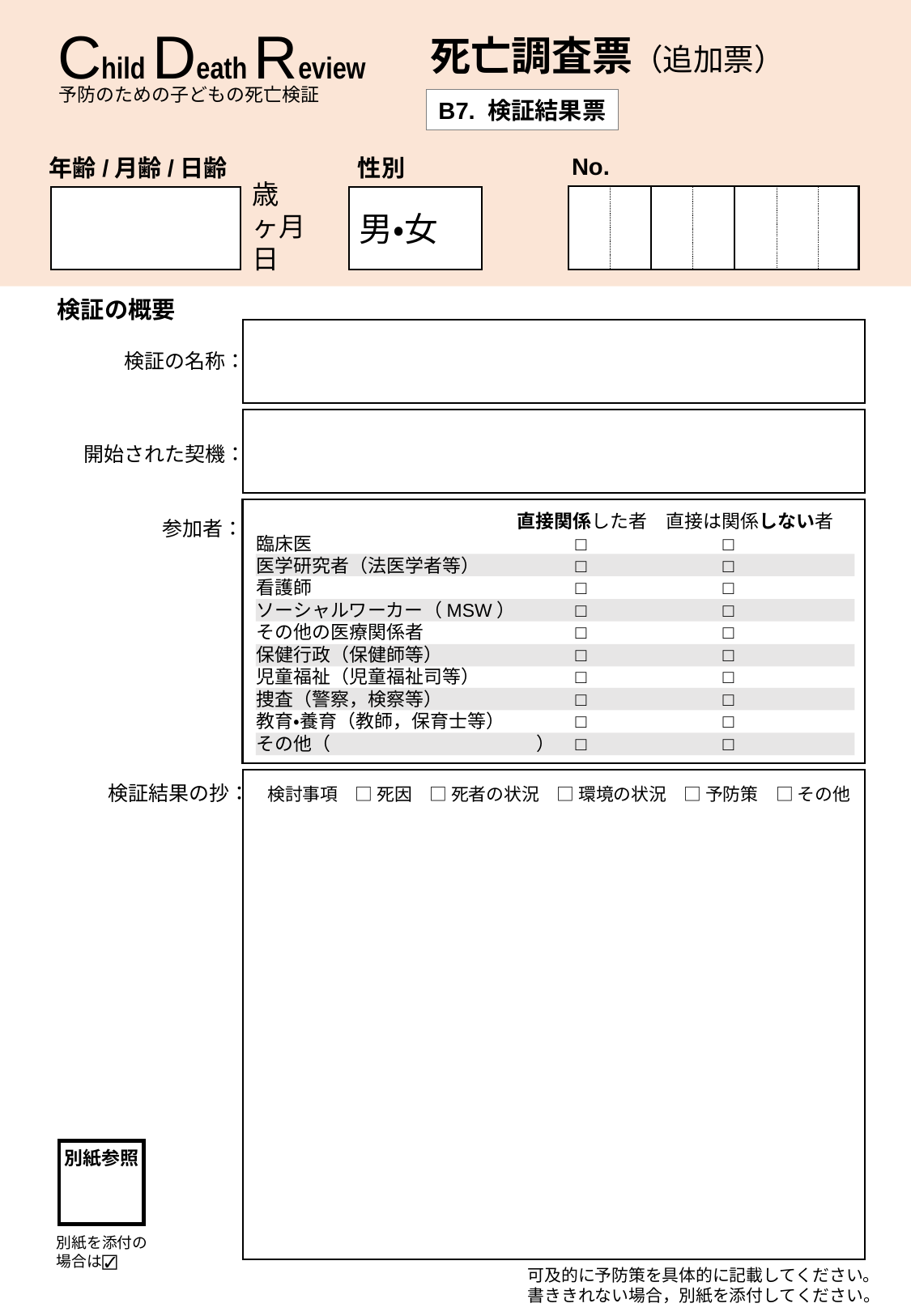

Child Death Review
死亡調査票（追加票）
予防のための子どもの死亡検証
B7. 検証結果票
No.
年齢/月齢/日齢
性別
歳
ヶ月
日

男・女
検証の概要

検証の名称：

開始された契機：

直接関係した者　直接は関係しない者
	□ 	□
	□ 	□
	□ 	□
	□ 	□
	□	□
	□ 	□
	□ 	□
	□ 	□
	□ 	□
	□ 	□

臨床医
医学研究者（法医学者等）
看護師
ソーシャルワーカー（MSW）
その他の医療関係者
保健行政（保健師等）
児童福祉（児童福祉司等）
捜査（警察，検察等）
教育・養育（教師，保育士等）
その他（		　　）
参加者：

検証結果の抄：　検討事項　□ 死因　□ 死者の状況　□ 環境の状況　□ 予防策　□ その他
別紙参照

別紙を添付の場合は☑
可及的に予防策を具体的に記載してください。
書ききれない場合，別紙を添付してください。